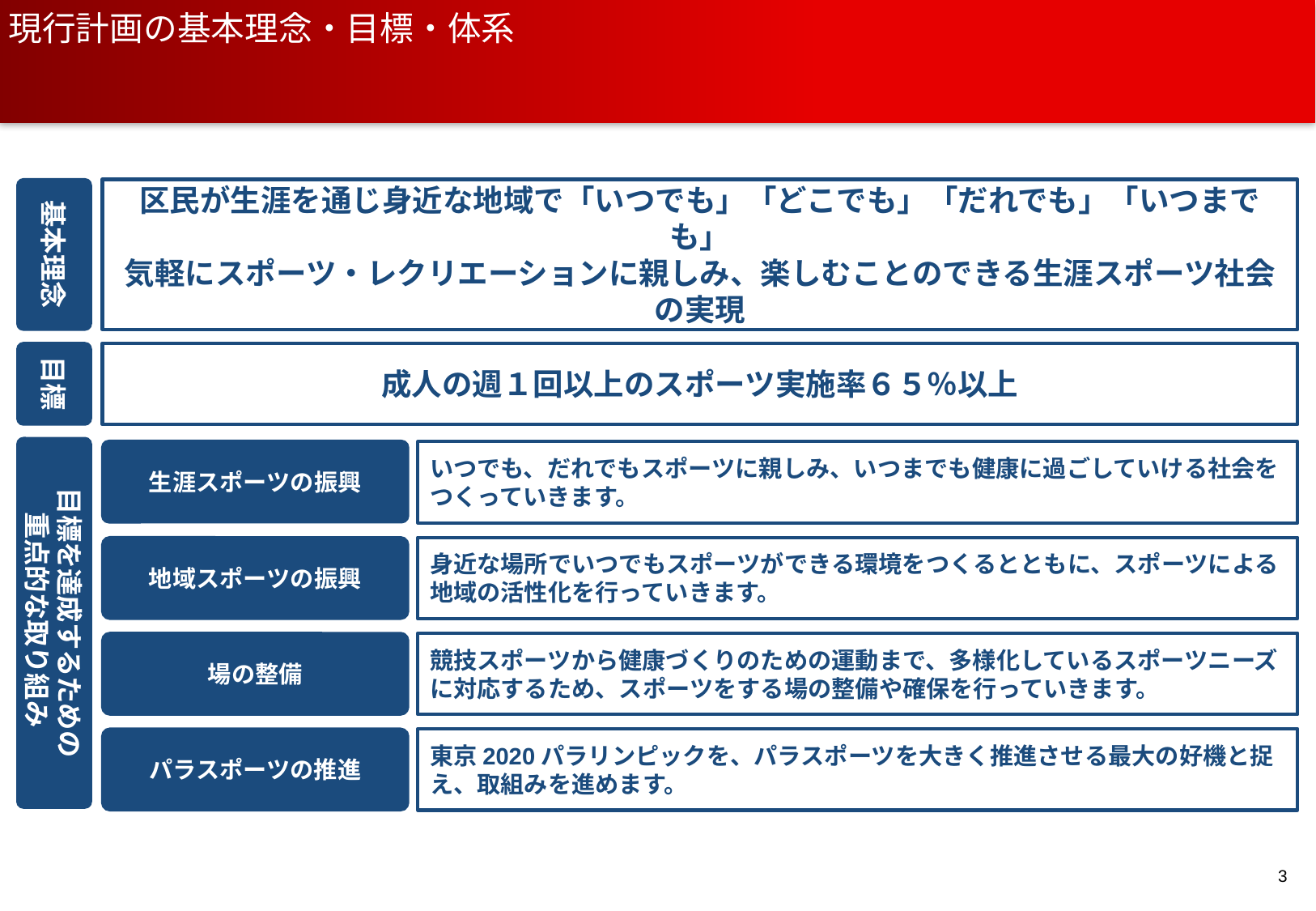

# 現行計画の基本理念・目標・体系

基本理念
区民が生涯を通じ身近な地域で「いつでも」「どこでも」「だれでも」「いつまでも」
気軽にスポーツ・レクリエーションに親しみ、楽しむことのできる生涯スポーツ社会の実現
目標
成人の週１回以上のスポーツ実施率６５％以上
目標を達成するための
重点的な取り組み
生涯スポーツの振興
いつでも、だれでもスポーツに親しみ、いつまでも健康に過ごしていける社会をつくっていきます。
地域スポーツの振興
身近な場所でいつでもスポーツができる環境をつくるとともに、スポーツによる地域の活性化を行っていきます。
場の整備
競技スポーツから健康づくりのための運動まで、多様化しているスポーツニーズに対応するため、スポーツをする場の整備や確保を行っていきます。
パラスポーツの推進
東京2020パラリンピックを、パラスポーツを大きく推進させる最大の好機と捉え、取組みを進めます。